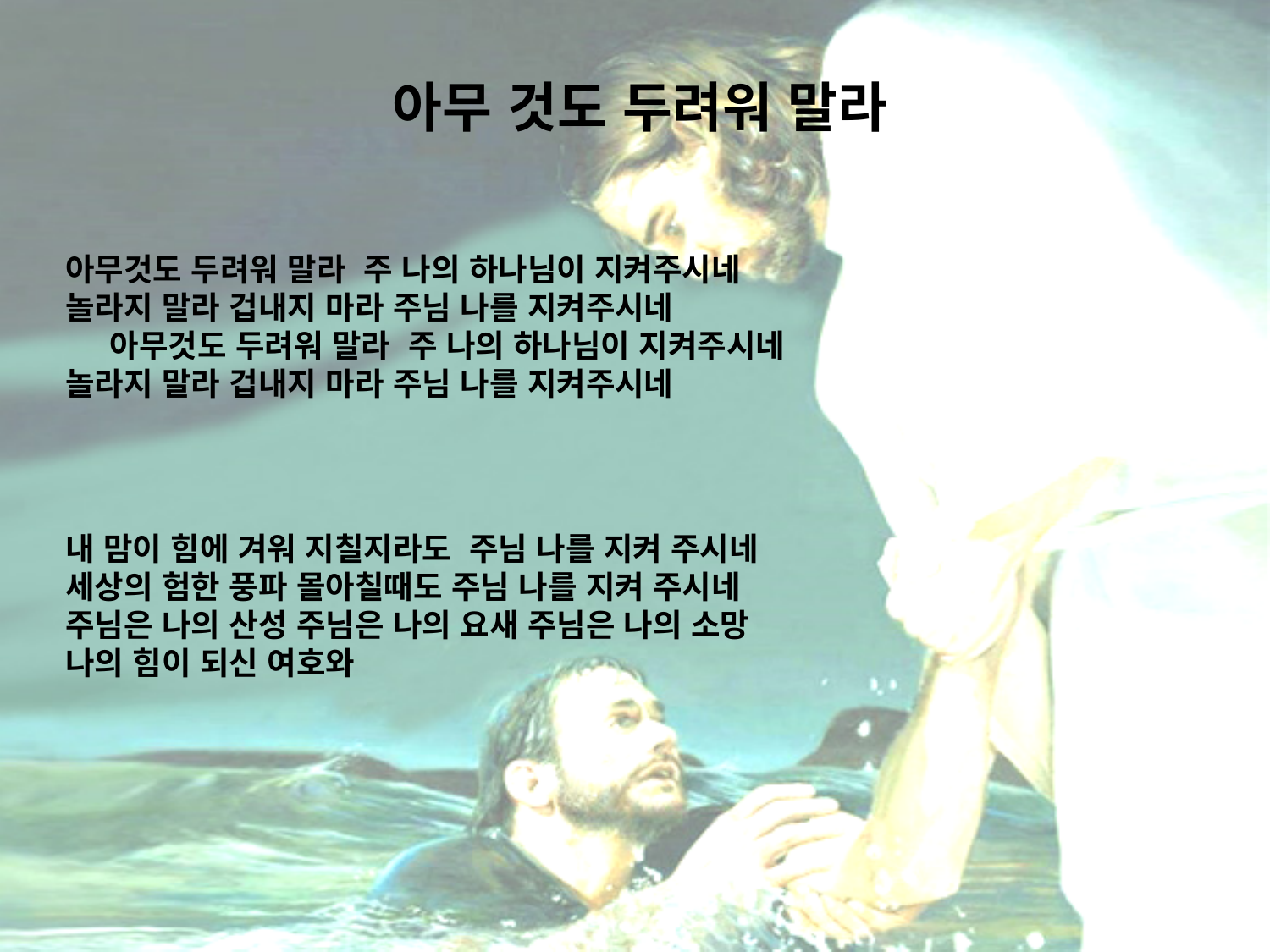

# 아무 것도 두려워 말라
아무것도 두려워 말라  주 나의 하나님이 지켜주시네
놀라지 말라 겁내지 마라 주님 나를 지켜주시네                          아무것도 두려워 말라  주 나의 하나님이 지켜주시네
놀라지 말라 겁내지 마라 주님 나를 지켜주시네

내 맘이 힘에 겨워 지칠지라도  주님 나를 지켜 주시네
세상의 험한 풍파 몰아칠때도 주님 나를 지켜 주시네
주님은 나의 산성 주님은 나의 요새 주님은 나의 소망
나의 힘이 되신 여호와